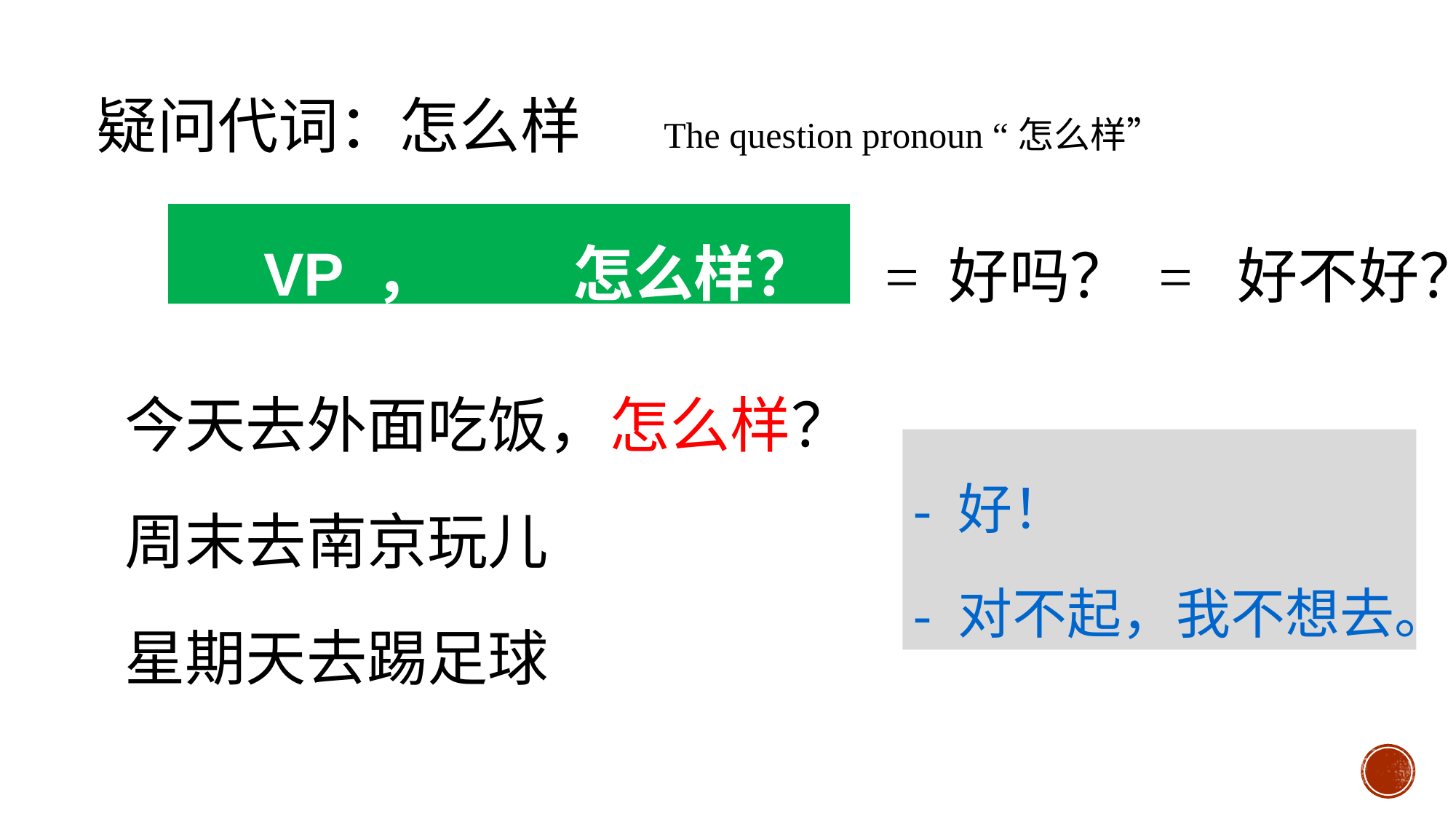

疑问代词：怎么样     The question pronoun “怎么样”
= 好吗？ =  好不好？
     VP ，          怎么样？
今天去外面吃饭，怎么样？
周末去南京玩儿
星期天去踢足球
- 好！
- 对不起，我不想去。